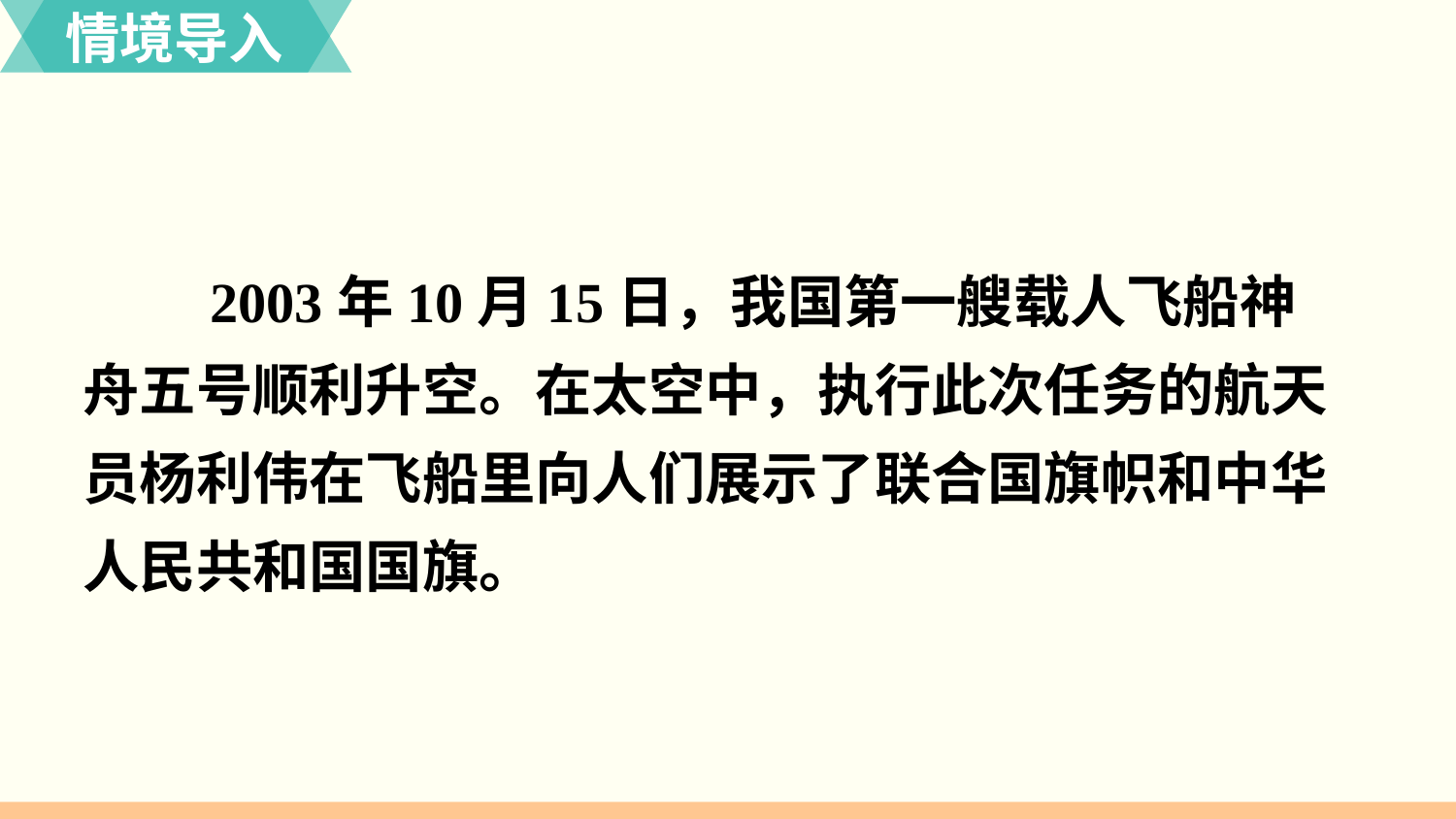

情境导入

         2003年10月15日，我国第一艘载人飞船神舟五号顺利升空。在太空中，执行此次任务的航天员杨利伟在飞船里向人们展示了联合国旗帜和中华人民共和国国旗。